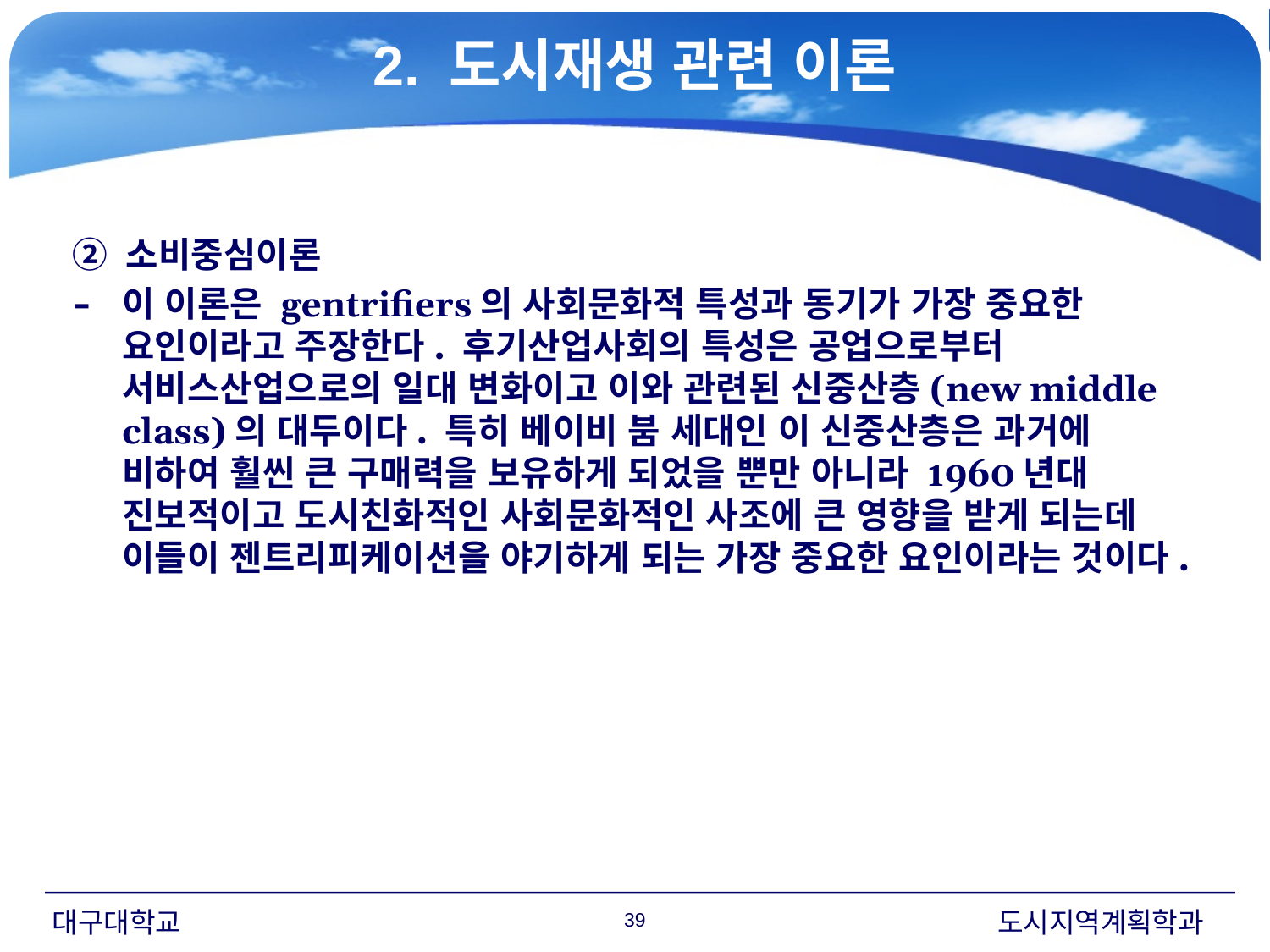

2. 도시재생 관련 이론
#
② 소비중심이론
이 이론은 gentrifiers의 사회문화적 특성과 동기가 가장 중요한 요인이라고 주장한다. 후기산업사회의 특성은 공업으로부터 서비스산업으로의 일대 변화이고 이와 관련된 신중산층(new middle class)의 대두이다. 특히 베이비 붐 세대인 이 신중산층은 과거에 비하여 훨씬 큰 구매력을 보유하게 되었을 뿐만 아니라 1960년대 진보적이고 도시친화적인 사회문화적인 사조에 큰 영향을 받게 되는데 이들이 젠트리피케이션을 야기하게 되는 가장 중요한 요인이라는 것이다.